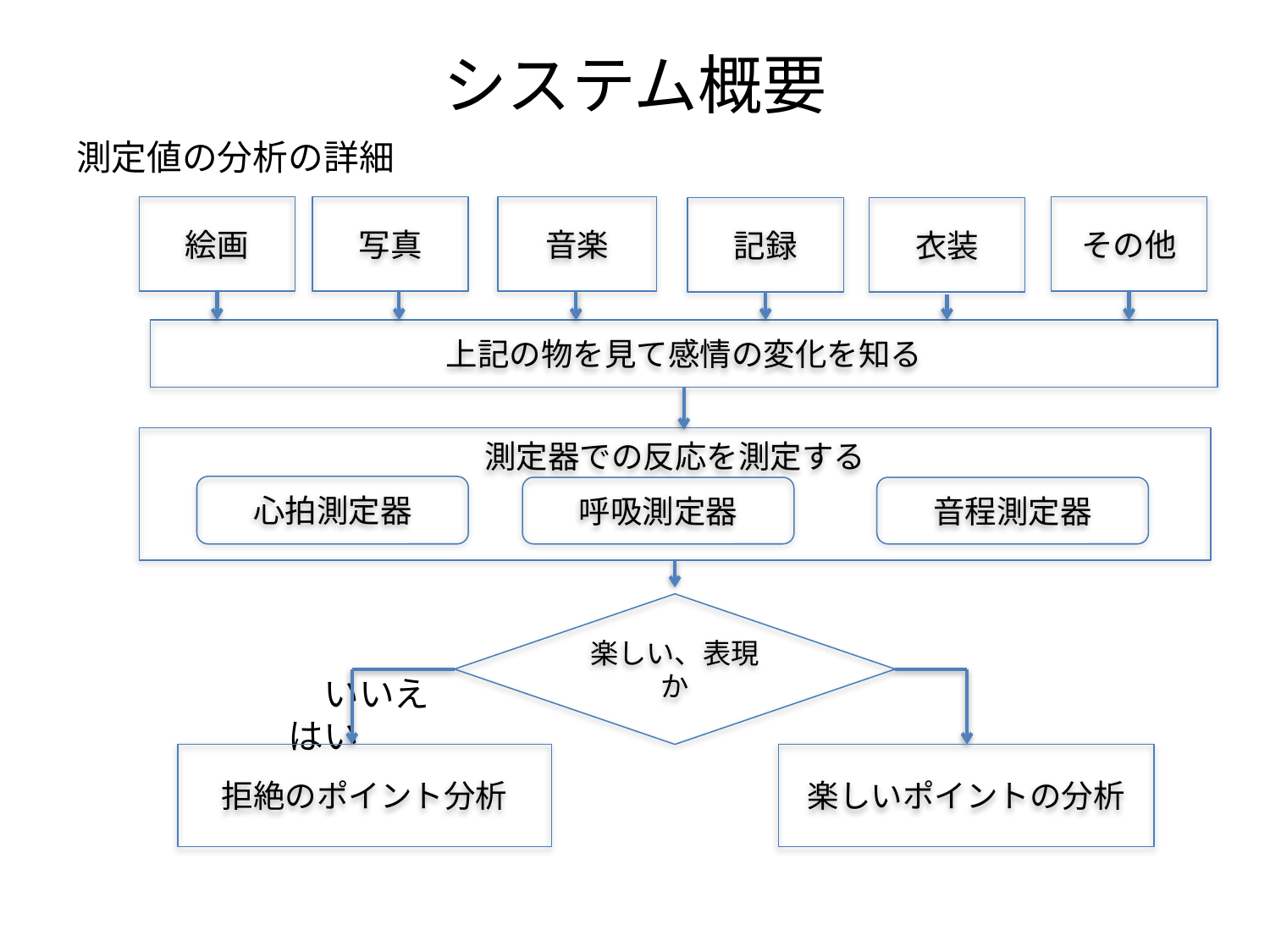

# システム概要
測定値の分析の詳細

　　　　　　　いいえ　　　　　　　　　　　　　　　　　　　　　　　　　　　　はい
絵画
写真
音楽
その他
記録
衣装
上記の物を見て感情の変化を知る
測定器での反応を測定する

心拍測定器
呼吸測定器
音程測定器
楽しい、表現か
拒絶のポイント分析
楽しいポイントの分析